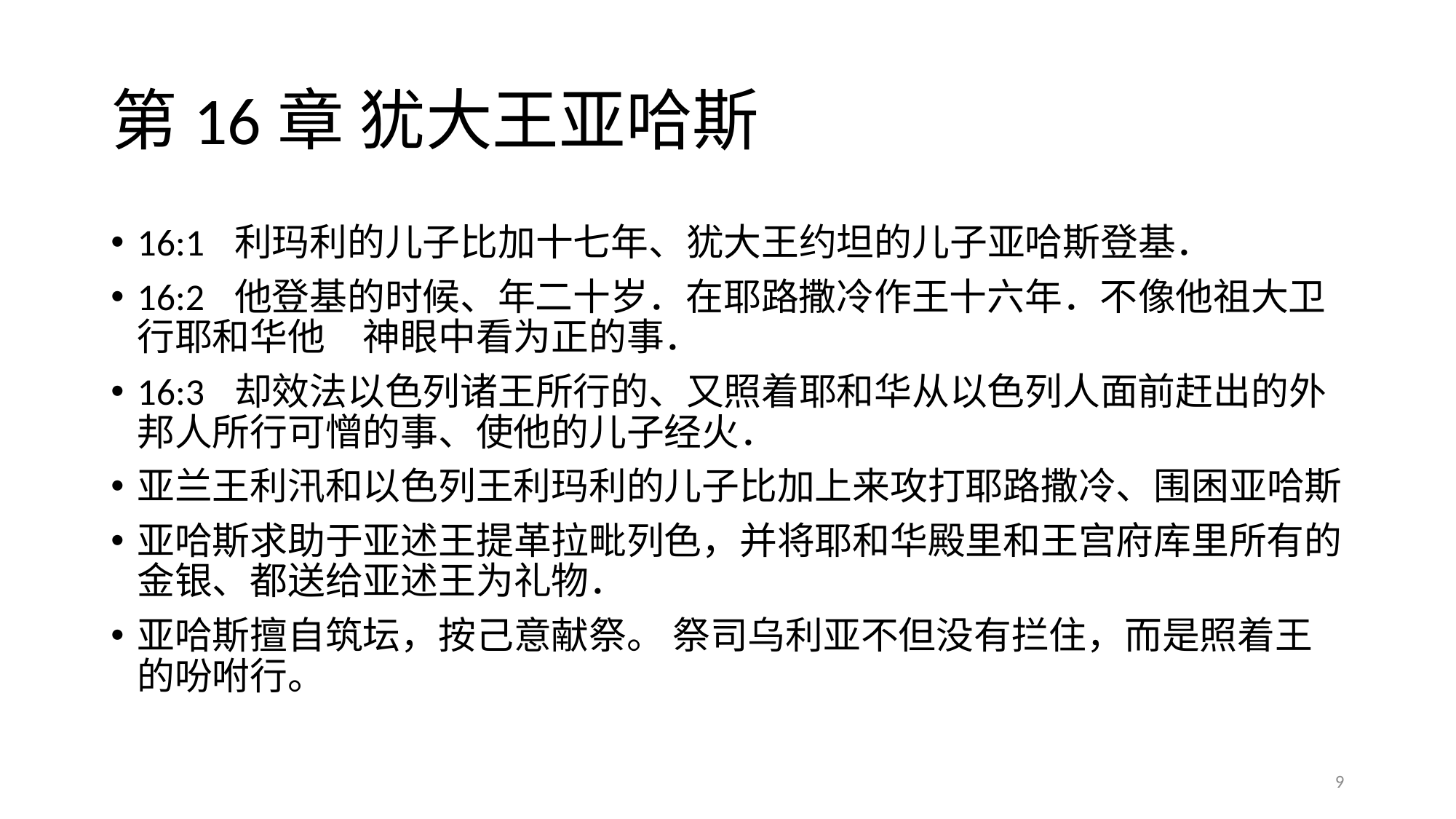

# 第16章 犹大王亚哈斯
16:1	利玛利的儿子比加十七年、犹大王约坦的儿子亚哈斯登基．
16:2	他登基的时候、年二十岁．在耶路撒冷作王十六年．不像他祖大卫行耶和华他　神眼中看为正的事．
16:3	却效法以色列诸王所行的、又照着耶和华从以色列人面前赶出的外邦人所行可憎的事、使他的儿子经火．
亚兰王利汛和以色列王利玛利的儿子比加上来攻打耶路撒冷、围困亚哈斯
亚哈斯求助于亚述王提革拉毗列色，并将耶和华殿里和王宫府库里所有的金银、都送给亚述王为礼物．
亚哈斯擅自筑坛，按己意献祭。 祭司乌利亚不但没有拦住，而是照着王的吩咐行。
9